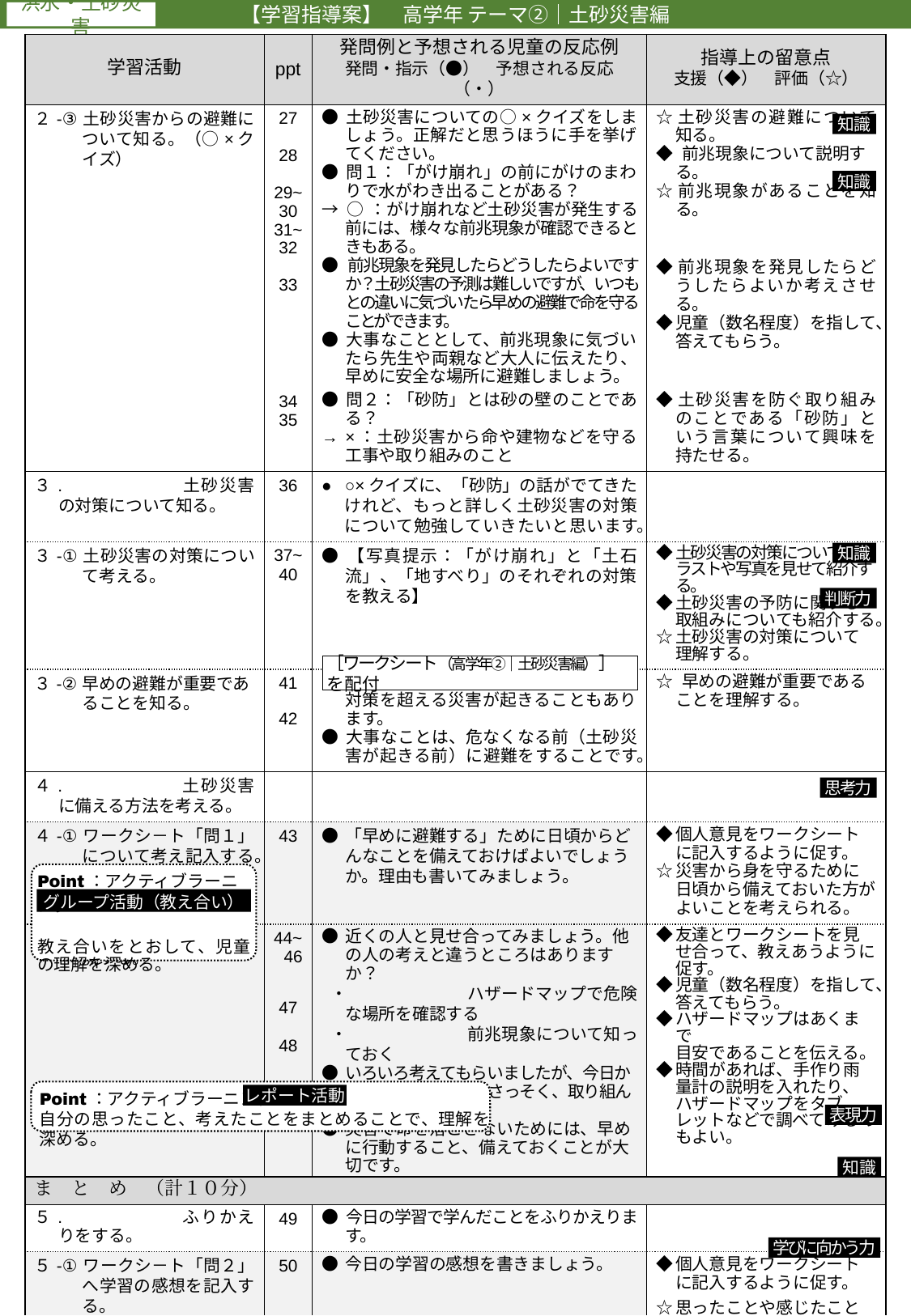

【学習指導案】　高学年 テーマ②｜土砂災害編
| 学習活動 | ppt | 発問例と予想される児童の反応例 発問・指示（●）　予想される反応（・） | 指導上の留意点 支援（◆）　評価（☆） |
| --- | --- | --- | --- |
| ２-③ 土砂災害からの避難について知る。（○×クイズ） | 27 28 29~ 30 31~ 32 33 | ● 土砂災害についての○×クイズをしましょう。正解だと思うほうに手を挙げてください。 ● 問１：「がけ崩れ」の前にがけのまわりで水がわき出ることがある？ → ○：がけ崩れなど土砂災害が発生する前には、様々な前兆現象が確認できるときもある。 ● 前兆現象を発見したらどうしたらよいですか？土砂災害の予測は難しいですが、いつもとの違いに気づいたら早めの避難で命を守ることができます。 ● 大事なこととして、前兆現象に気づいたら先生や両親など大人に伝えたり、早めに安全な場所に避難しましょう。 | ☆ 土砂災害の避難について知る。 ◆ 前兆現象について説明する。 ☆ 前兆現象があることを知る。 ◆ 前兆現象を発見したらどうしたらよいか考えさせる。 ◆ 児童（数名程度）を指して、答えてもらう。 |
|  | 34 35 | ● 問２：「砂防」とは砂の壁のことである？ → ×：土砂災害から命や建物などを守る工事や取り組みのこと | ◆ 土砂災害を防ぐ取り組みのことである「砂防」という言葉について興味を持たせる。 |
| ３. 土砂災害の対策について知る。 | 36 | ● ○×クイズに、「砂防」の話がでてきたけれど、もっと詳しく土砂災害の対策について勉強していきたいと思います。 |  |
| ３-① 土砂災害の対策について考える。 | 37~ 40 | ● 【写真提示：「がけ崩れ」と「土石流」、「地すべり」のそれぞれの対策を教える】 | ◆ 土砂災害の対策についてのイラストや写真を見せて紹介する。 ◆ 土砂災害の予防に関する 取組みについても紹介する。 ☆ 土砂災害の対策について 理解する。 |
| ３-② 早めの避難が重要であることを知る。 | 41 42 | ● 様々な土砂災害の対策をしていても、対策を超える災害が起きることもあります。 ● 大事なことは、危なくなる前（土砂災害が起きる前）に避難をすることです。 | ☆ 早めの避難が重要である ことを理解する。 |
| ４. 土砂災害に備える方法を考える。 |  |  |  |
| ４-① ワークシ－ト「問１」について考え記入する。 | 43 | ● 「早めに避難する」ために日頃からどんなことを備えておけばよいでしょうか。理由も書いてみましょう。 | ◆ 個人意見をワークシートに記入するように促す。 ☆ 災害から身を守るために日頃から備えておいた方がよいことを考えられる。 |
| ４-② 自分の考えを発表・交流する。 | 44~ 46 47 48 | ● 近くの人と見せ合ってみましょう。他の人の考えと違うところはありますか？ ・ ハザードマップで危険な場所を確認する ・ 前兆現象について知っておく ● いろいろ考えてもらいましたが、今日からできそうなことにさっそく、取り組んでみましょう。 ● 災害で命を落とさないためには、早めに行動すること、備えておくことが大切です。 | ◆ 友達とワークシートを見せ合って、教えあうように促す。 ◆ 児童（数名程度）を指して、答えてもらう。 ◆ ハザードマップはあくまで 目安であることを伝える。 ◆ 時間があれば、手作り雨量計の説明を入れたり、ハザードマップをタブレットなどで調べてみるのもよい。 |
| ま　と　め　（計１０分） |  |  |  |
| ５. ふりかえりをする。 | 49 | ● 今日の学習で学んだことをふりかえります。 |  |
| ５-① ワークシ－ト「問２」へ学習の感想を記入する。 | 50 | ● 今日の学習の感想を書きましょう。 | ◆ 個人意見をワークシートに記入するように促す。 ☆ 思ったことや感じたことを表現できる。 |
| ５-②　本時のふりかえりをする。 | 51 52 53 54~ 55 | ● 土砂災害には２種類あり、避難の仕方も違います。 ● いろいろな災害対策が行われていますが対策を超える災害が起きることもあります。 ● 災害で命を落とさないために、「早めの避難」が大事で、そのためには日頃から災害に備えておくことが大事です。災害が起こる前からできることはたくさんあります。 | ☆ 早めに行動する、備えることの重要性を理解できた。 ◆ 災害時の行動や備えを事前に家族と話し合っておくことを促す。 ☆ 事前の備えへの関心の高まりがみられる。 |
| 授業終了 |  |  |  |
知識
知識
知識
判断力
［ワークシート（高学年②｜土砂災害編）］ を配付
思考力

Point：アクティブラーニング

教え合いをとおして、児童の理解を深める。
グループ活動（教え合い）

Point：アクティブラーニング
自分の思ったこと、考えたことをまとめることで、理解を深める。
レポート活動
表現力
知識
学びに向かう力